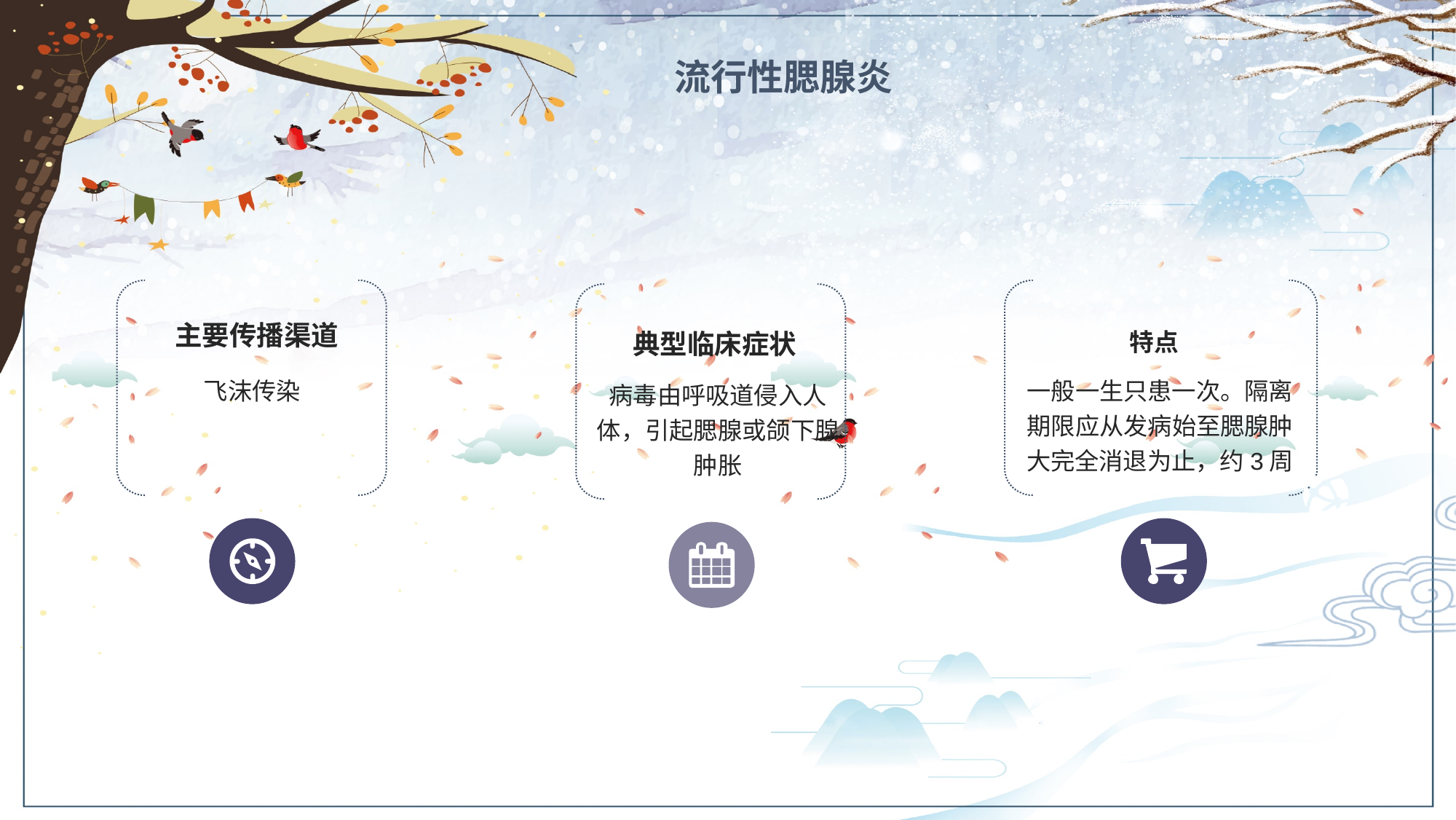

流行性腮腺炎

特点
一般一生只患一次。隔离期限应从发病始至腮腺肿大完全消退为止，约3周

主要传播渠道
飞沫传染

典型临床症状
病毒由呼吸道侵入人体，引起腮腺或颌下腺肿胀